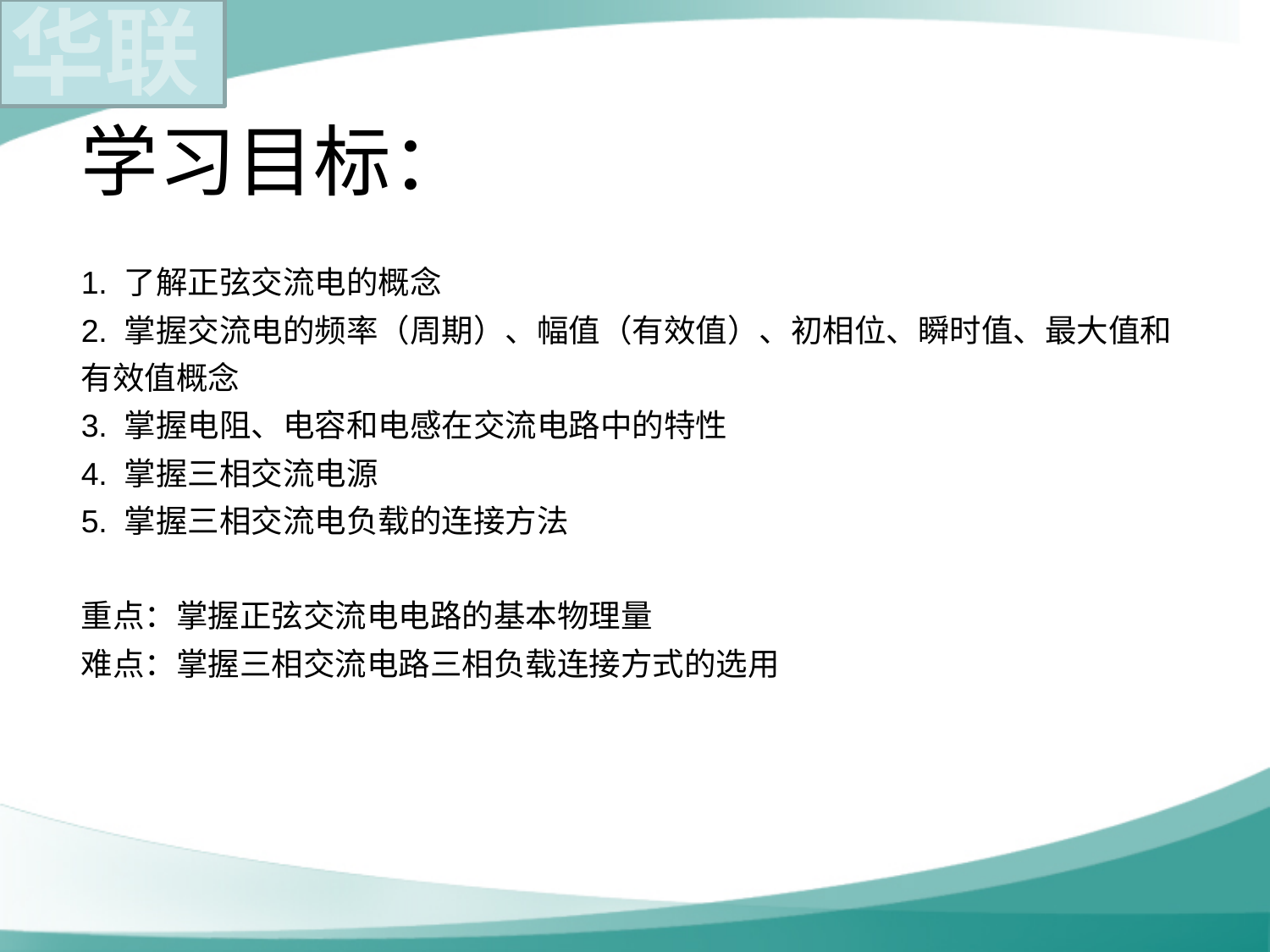

# 学习目标： 1. 了解正弦交流电的概念 2. 掌握交流电的频率（周期）、幅值（有效值）、初相位、瞬时值、最大值和有效值概念 3. 掌握电阻、电容和电感在交流电路中的特性 4. 掌握三相交流电源 5. 掌握三相交流电负载的连接方法 重点：掌握正弦交流电电路的基本物理量 难点：掌握三相交流电路三相负载连接方式的选用